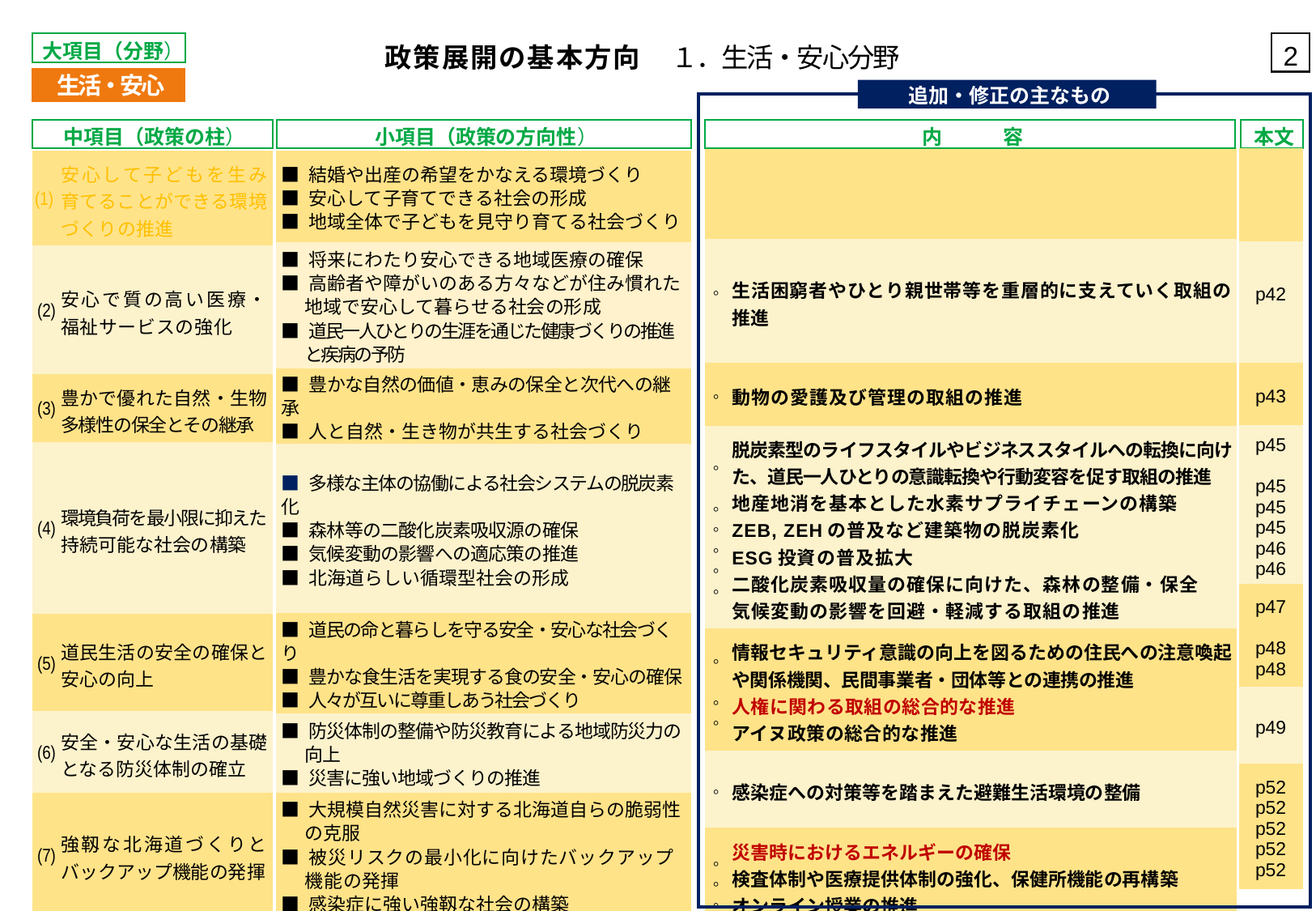

資料 X
大項目（分野）
政策展開の基本方向　１．生活・安心分野
2
生活・安心
追加・修正の主なもの

中項目（政策の柱）
小項目（政策の方向性）
内　　　容
本文
|  |  |
| --- | --- |
| ◦ | 生活困窮者やひとり親世帯等を重層的に支えていく取組の推進 |
| ◦ | 動物の愛護及び管理の取組の推進 |
| ◦ ◦ ◦ ◦ ◦ ◦ | 脱炭素型のライフスタイルやビジネススタイルへの転換に向けた、道民一人ひとりの意識転換や行動変容を促す取組の推進 地産地消を基本とした水素サプライチェーンの構築 ZEB, ZEHの普及など建築物の脱炭素化 ESG投資の普及拡大 二酸化炭素吸収量の確保に向けた、森林の整備・保全 気候変動の影響を回避・軽減する取組の推進 |
| ◦ ◦ ◦ | 情報セキュリティ意識の向上を図るための住民への注意喚起や関係機関、民間事業者・団体等との連携の推進 人権に関わる取組の総合的な推進 アイヌ政策の総合的な推進 |
| ◦ | 感染症への対策等を踏まえた避難生活環境の整備 |
| ◦ ◦ ◦ ◦ ◦ | 災害時におけるエネルギーの確保 検査体制や医療提供体制の強化、保健所機能の再構築 オンライン授業の推進 サプライチェーンの強靱化 持続可能な公共交通・物流の構築 |
|  |
| --- |
| p42 |
| p43 |
| p45 p45 p45 p45 p46 p46 |
| p47 p48 p48 |
| p49 |
| p52 p52 p52 p52 p52 |
| ■ 結婚や出産の希望をかなえる環境づくり ■ 安心して子育てできる社会の形成 ■ 地域全体で子どもを見守り育てる社会づくり |
| --- |
| ■ 将来にわたり安心できる地域医療の確保 ■ 高齢者や障がいのある方々などが住み慣れた地域で安心して暮らせる社会の形成 ■ 道民一人ひとりの生涯を通じた健康づくりの推進と疾病の予防 |
| ■ 豊かな自然の価値・恵みの保全と次代への継承 ■ 人と自然・生き物が共生する社会づくり |
| ■ 多様な主体の協働による社会システムの脱炭素化 ■ 森林等の二酸化炭素吸収源の確保 ■ 気候変動の影響への適応策の推進 ■ 北海道らしい循環型社会の形成 |
| ■ 道民の命と暮らしを守る安全・安心な社会づくり ■ 豊かな食生活を実現する食の安全・安心の確保 ■ 人々が互いに尊重しあう社会づくり |
| ■ 防災体制の整備や防災教育による地域防災力の向上 ■ 災害に強い地域づくりの推進 |
| ■ 大規模自然災害に対する北海道自らの脆弱性の克服 ■ 被災リスクの最小化に向けたバックアップ機能の発揮 ■ 感染症に強い強靱な社会の構築 |
| (1) | 安心して子どもを生み育てることができる環境づくりの推進 |
| --- | --- |
| (2) | 安心で質の高い医療・福祉サービスの強化 |
| (3) | 豊かで優れた自然・生物多様性の保全とその継承 |
| (4) | 環境負荷を最小限に抑えた持続可能な社会の構築 |
| (5) | 道民生活の安全の確保と安心の向上 |
| (6) | 安全・安心な生活の基礎となる防災体制の確立 |
| (7) | 強靱な北海道づくりとバックアップ機能の発揮 |